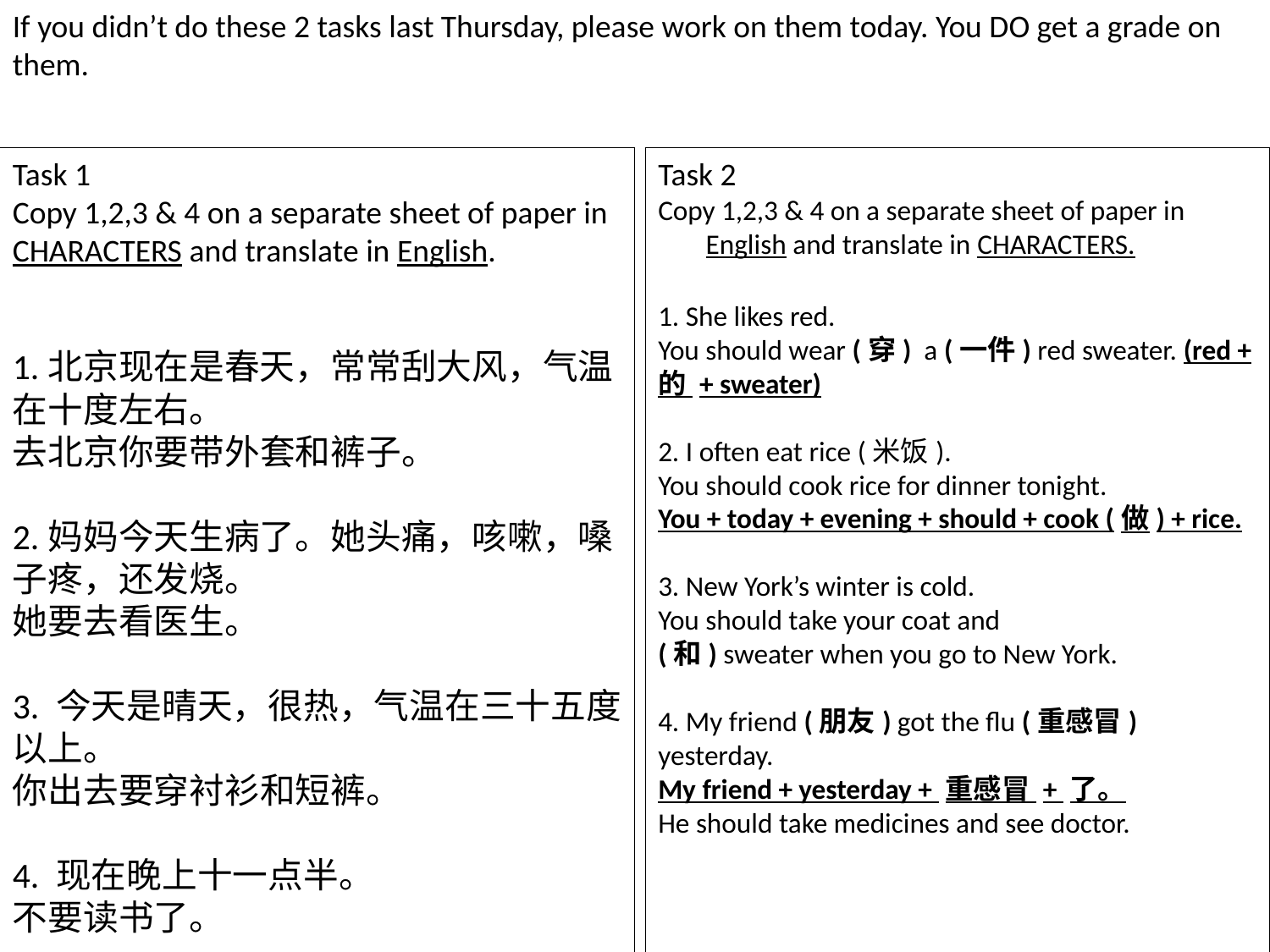

If you didn’t do these 2 tasks last Thursday, please work on them today. You DO get a grade on them.
Task 1
Copy 1,2,3 & 4 on a separate sheet of paper in CHARACTERS and translate in English.

1.北京现在是春天，常常刮大风，气温在十度左右。
去北京你要带外套和裤子。

2.妈妈今天生病了。她头痛，咳嗽，嗓子疼，还发烧。
她要去看医生。

3. 今天是晴天，很热，气温在三十五度以上。
你出去要穿衬衫和短裤。

4. 现在晚上十一点半。
不要读书了。

Task 2
Copy 1,2,3 & 4 on a separate sheet of paper in English and translate in CHARACTERS.

1. She likes red.
You should wear (穿)  a (一件) red sweater. (red + 的 + sweater)

2. I often eat rice (米饭).
You should cook rice for dinner tonight.
You + today + evening + should + cook (做) + rice.

3. New York’s winter is cold.
You should take your coat and
(和) sweater when you go to New York.

4. My friend (朋友) got the flu (重感冒) yesterday.
My friend + yesterday + 重感冒 + 了。
He should take medicines and see doctor.